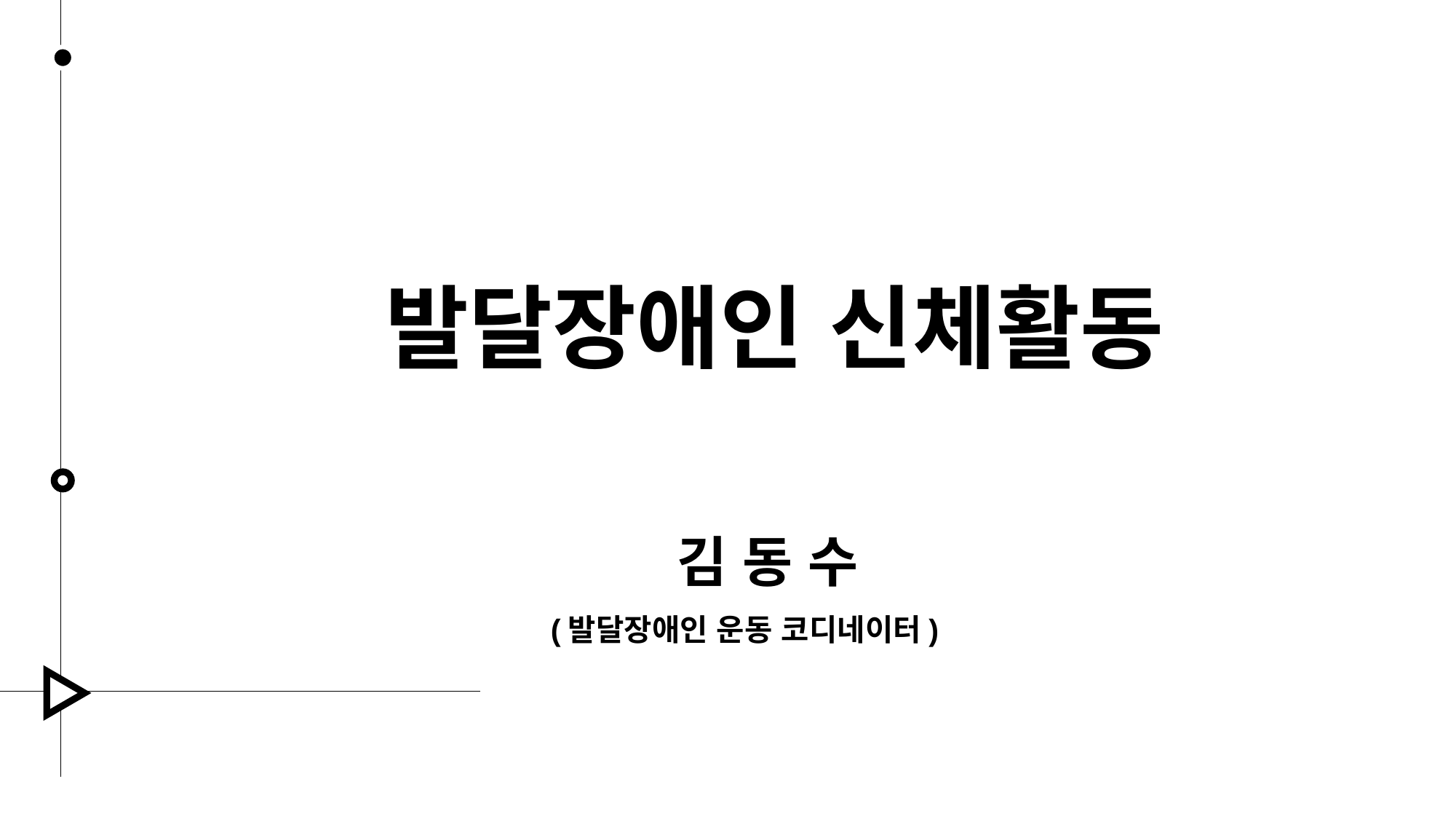

발달장애인 신체활동
   김 동 수
(발달장애인 운동 코디네이터)